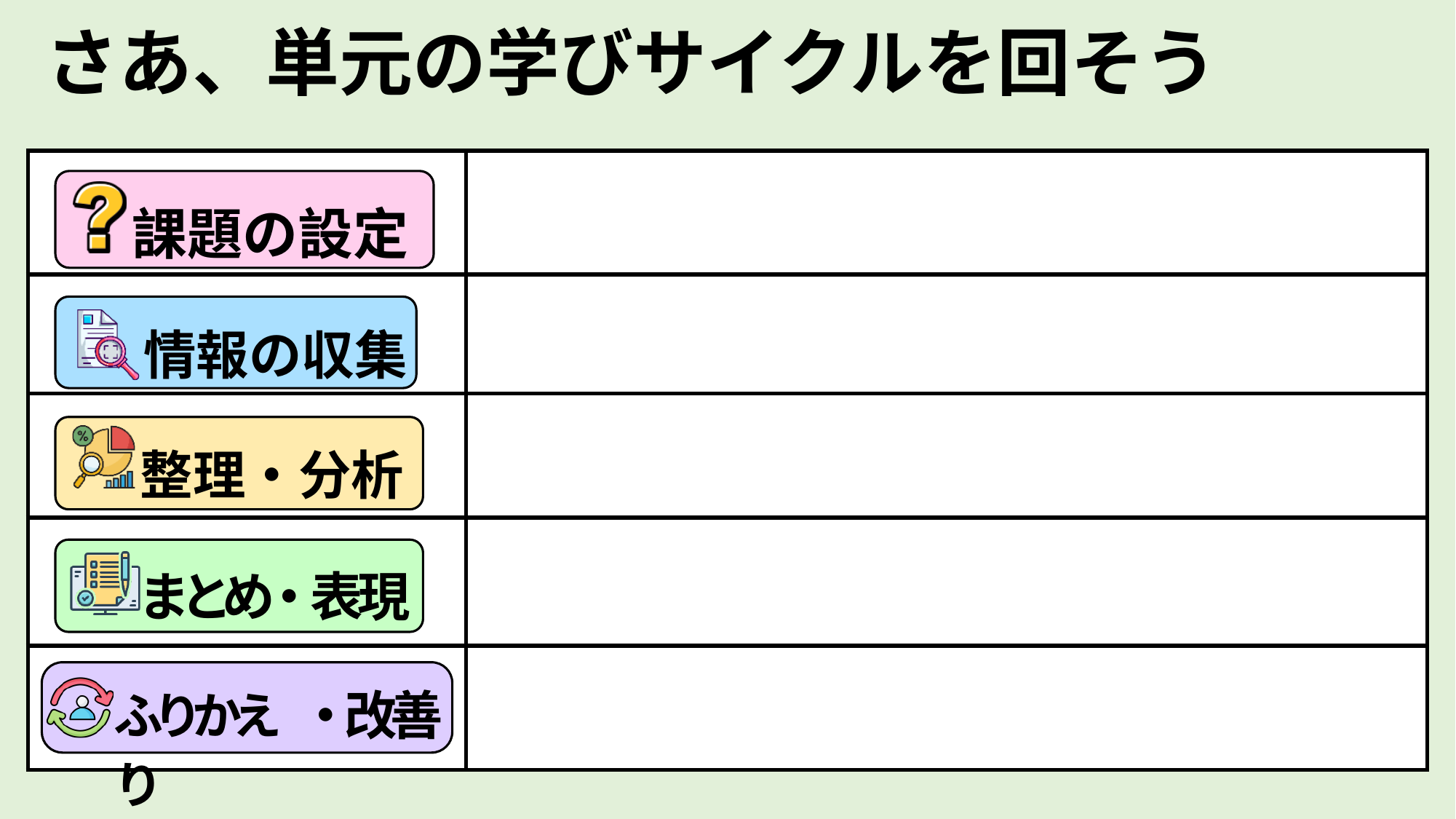

さあ、単元の学びサイクルを回そう
|  |  |
| --- | --- |
|  |  |
|  |  |
|  |  |
|  |  |

課題の設定

情報の収集

整理・分析

まとめ
・表現

・改善
ふりかえり